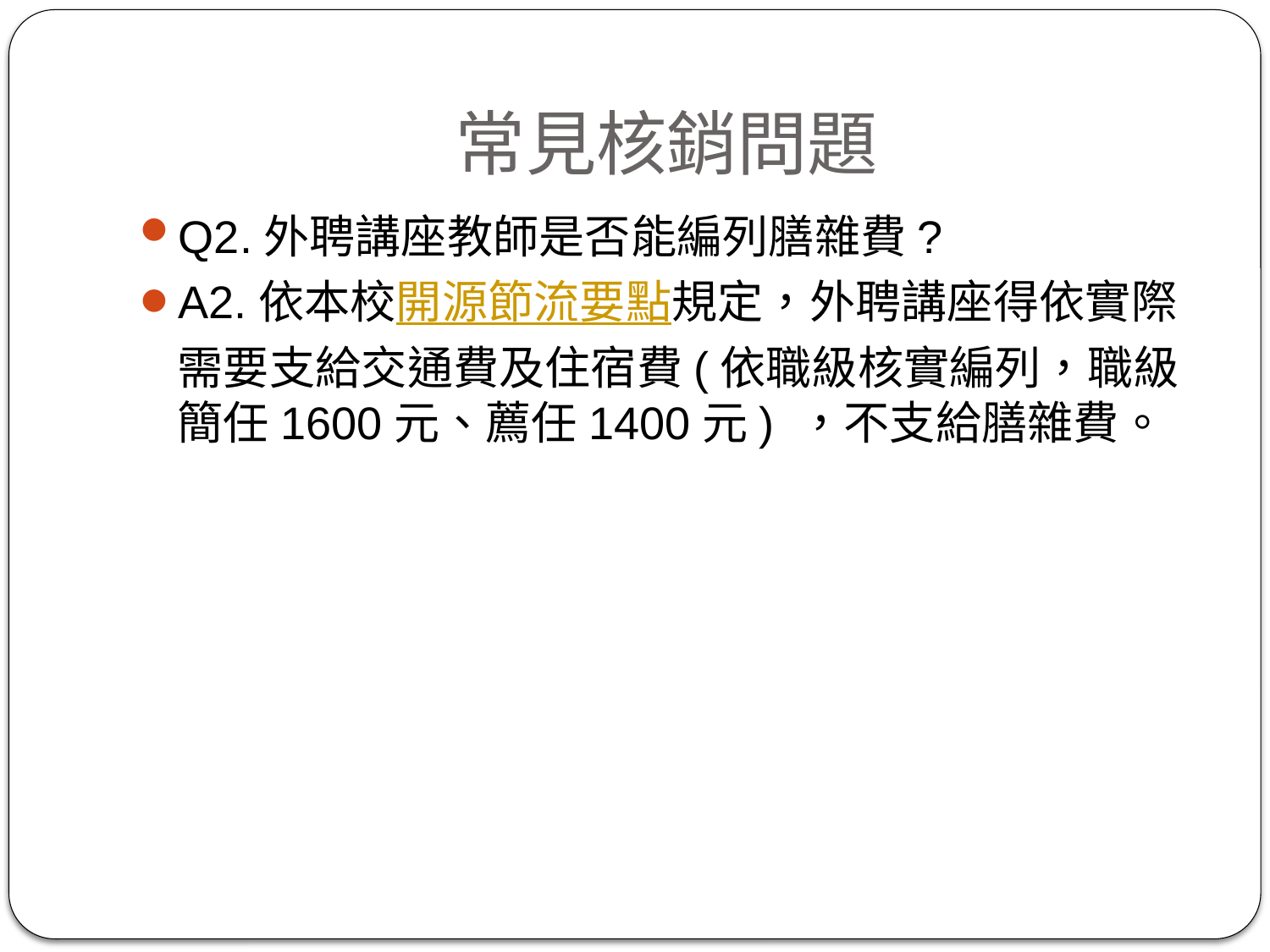

# 常見核銷問題
Q2.外聘講座教師是否能編列膳雜費?
A2.依本校開源節流要點規定，外聘講座得依實際需要支給交通費及住宿費(依職級核實編列，職級簡任1600元、薦任1400元) ，不支給膳雜費。